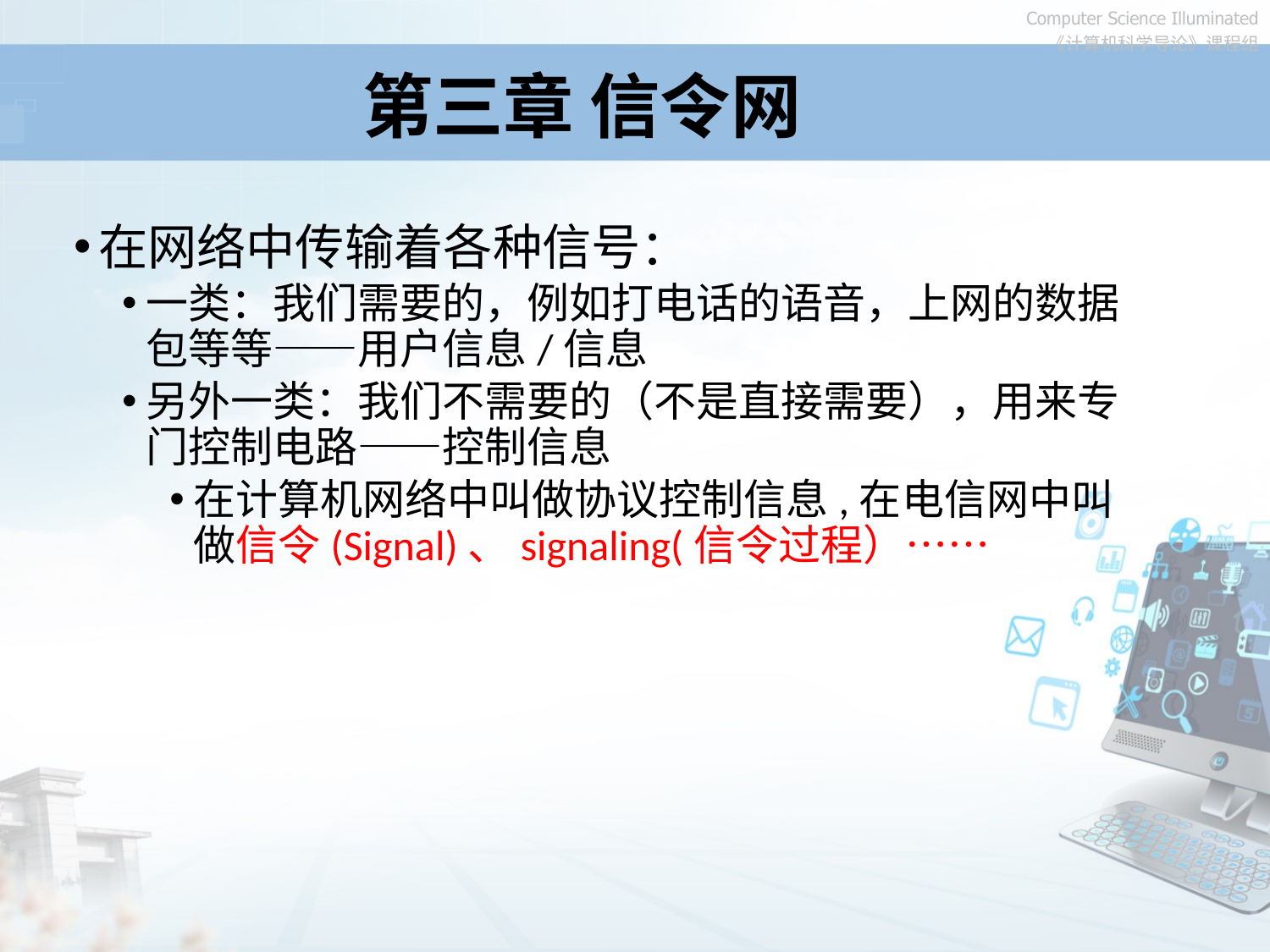

# 第三章 信令网
在网络中传输着各种信号：
一类：我们需要的，例如打电话的语音，上网的数据包等等——用户信息/信息
另外一类：我们不需要的（不是直接需要），用来专门控制电路——控制信息
在计算机网络中叫做协议控制信息,在电信网中叫做信令(Signal)、signaling(信令过程）……